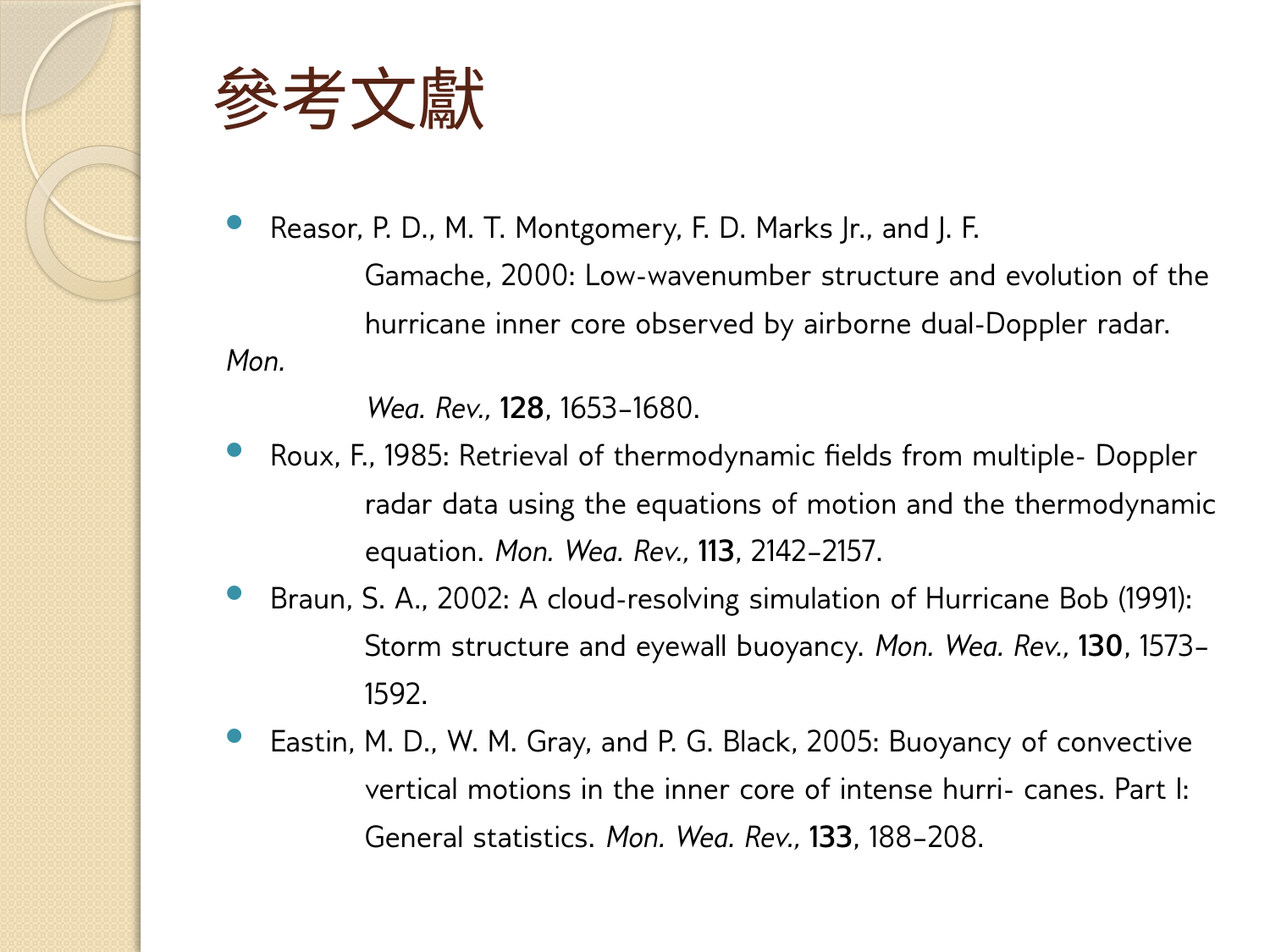

# 參考文獻
Reasor, P. D., M. T. Montgomery, F. D. Marks Jr., and J. F.
               Gamache, 2000: Low-wavenumber structure and evolution of the
               hurricane inner core observed by airborne dual-Doppler radar. Mon.
               Wea. Rev., 128, 1653–1680.
Roux, F., 1985: Retrieval of thermodynamic fields from multiple- Doppler
               radar data using the equations of motion and the thermodynamic
               equation. Mon. Wea. Rev., 113, 2142–2157.
Braun, S. A., 2002: A cloud-resolving simulation of Hurricane Bob (1991):
               Storm structure and eyewall buoyancy. Mon. Wea. Rev., 130, 1573–
               1592.
Eastin, M. D., W. M. Gray, and P. G. Black, 2005: Buoyancy of convective
               vertical motions in the inner core of intense hurri- canes. Part I:
               General statistics. Mon. Wea. Rev., 133, 188–208.